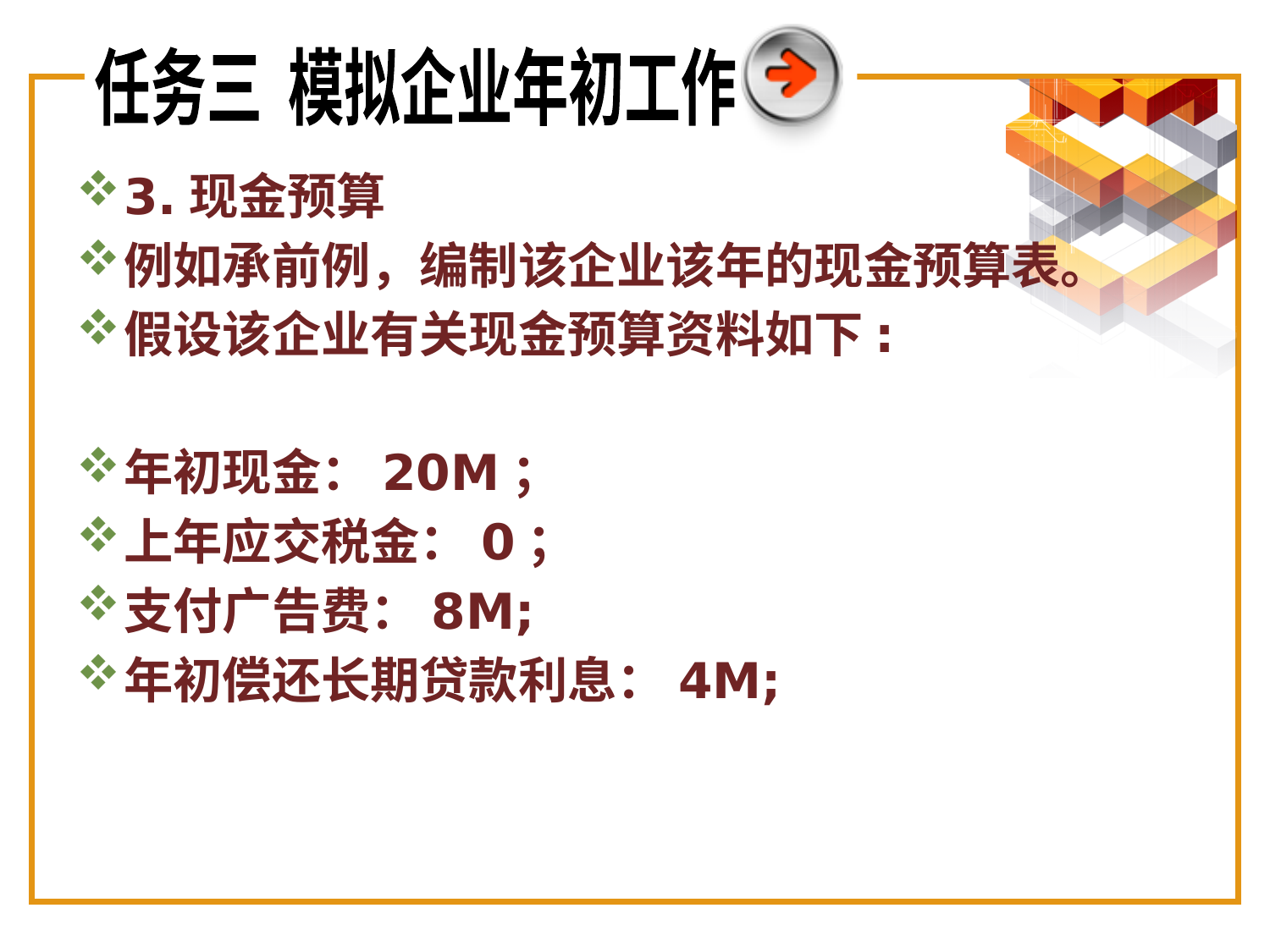

任务三  模拟企业年初工作
3.现金预算
例如承前例，编制该企业该年的现金预算表。
假设该企业有关现金预算资料如下:

年初现金：20M；
上年应交税金：0；
支付广告费：8M;
年初偿还长期贷款利息：4M;